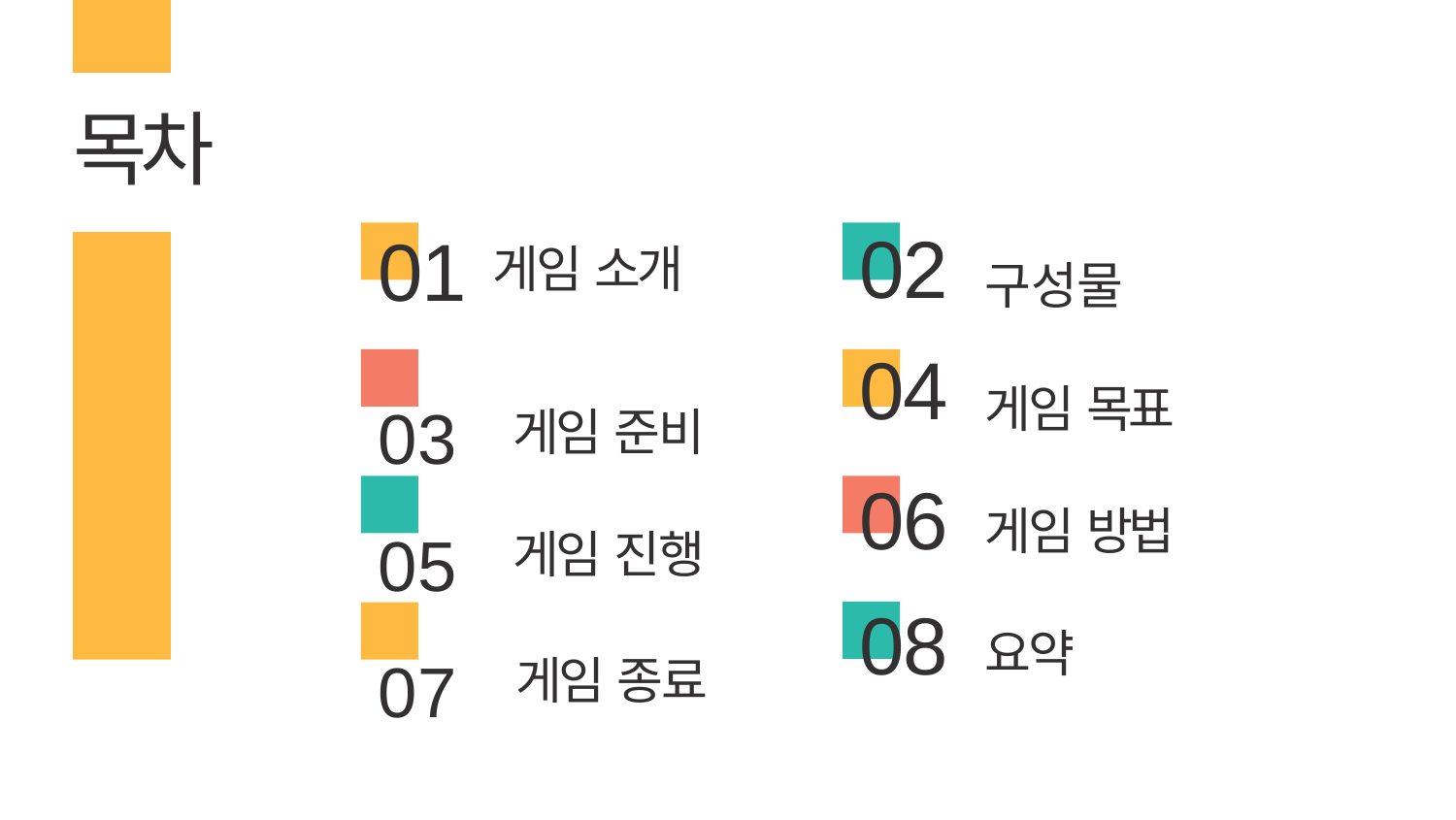

# 목차
구성물
게임 목표
게임 방법
요약
02
01

게임 소개
03 게임 준비
04

05 게임 진행
06

07 게임 종료
08